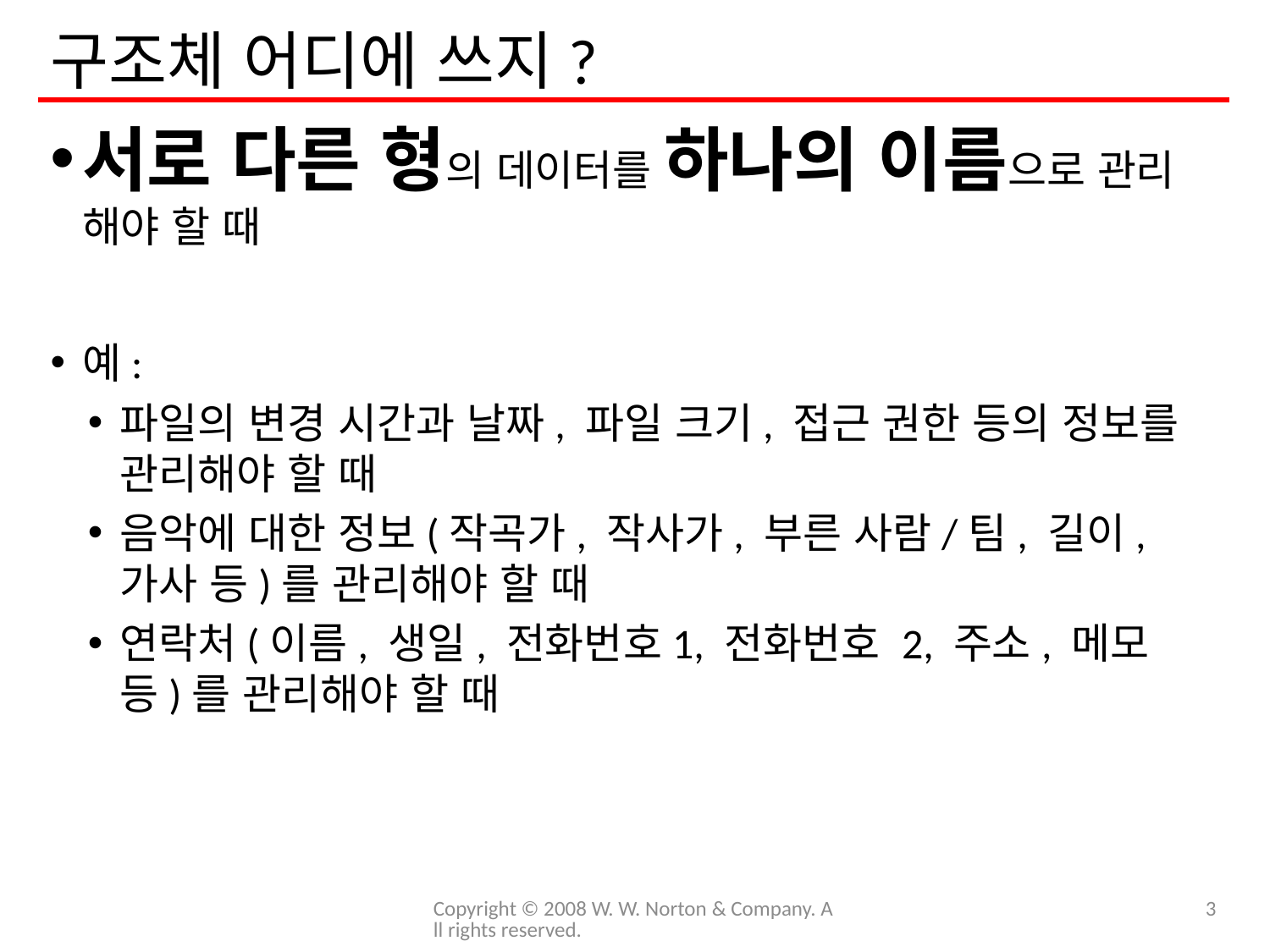

# 구조체 어디에 쓰지?
서로 다른 형의 데이터를 하나의 이름으로 관리 해야 할 때

예:
파일의 변경 시간과 날짜, 파일 크기, 접근 권한 등의 정보를 관리해야 할 때
음악에 대한 정보(작곡가, 작사가, 부른 사람/팀, 길이, 가사 등)를 관리해야 할 때
연락처(이름, 생일, 전화번호1, 전화번호 2, 주소, 메모 등)를 관리해야 할 때
Copyright © 2008 W. W. Norton & Company. All rights reserved.
3